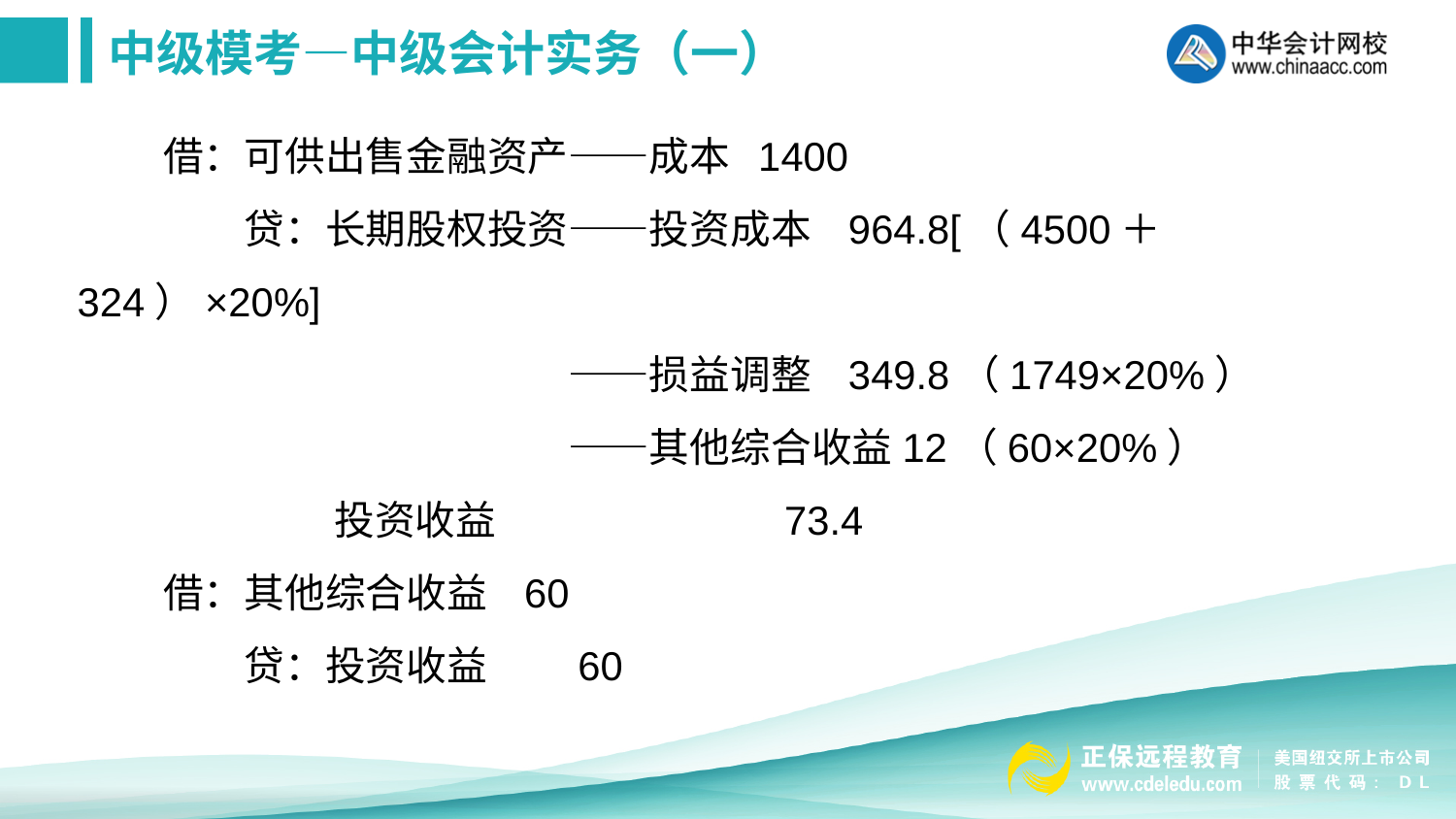

借：可供出售金融资产——成本  1400
　　贷：长期股权投资——投资成本   964.8[（4500＋324）×20%]
　　　　　　　　　　——损益调整   349.8（1749×20%）
　　　　　　　　　　——其他综合收益12（60×20%）
　　　 　投资收益                               73.4
借：其他综合收益   60
　　贷：投资收益         60